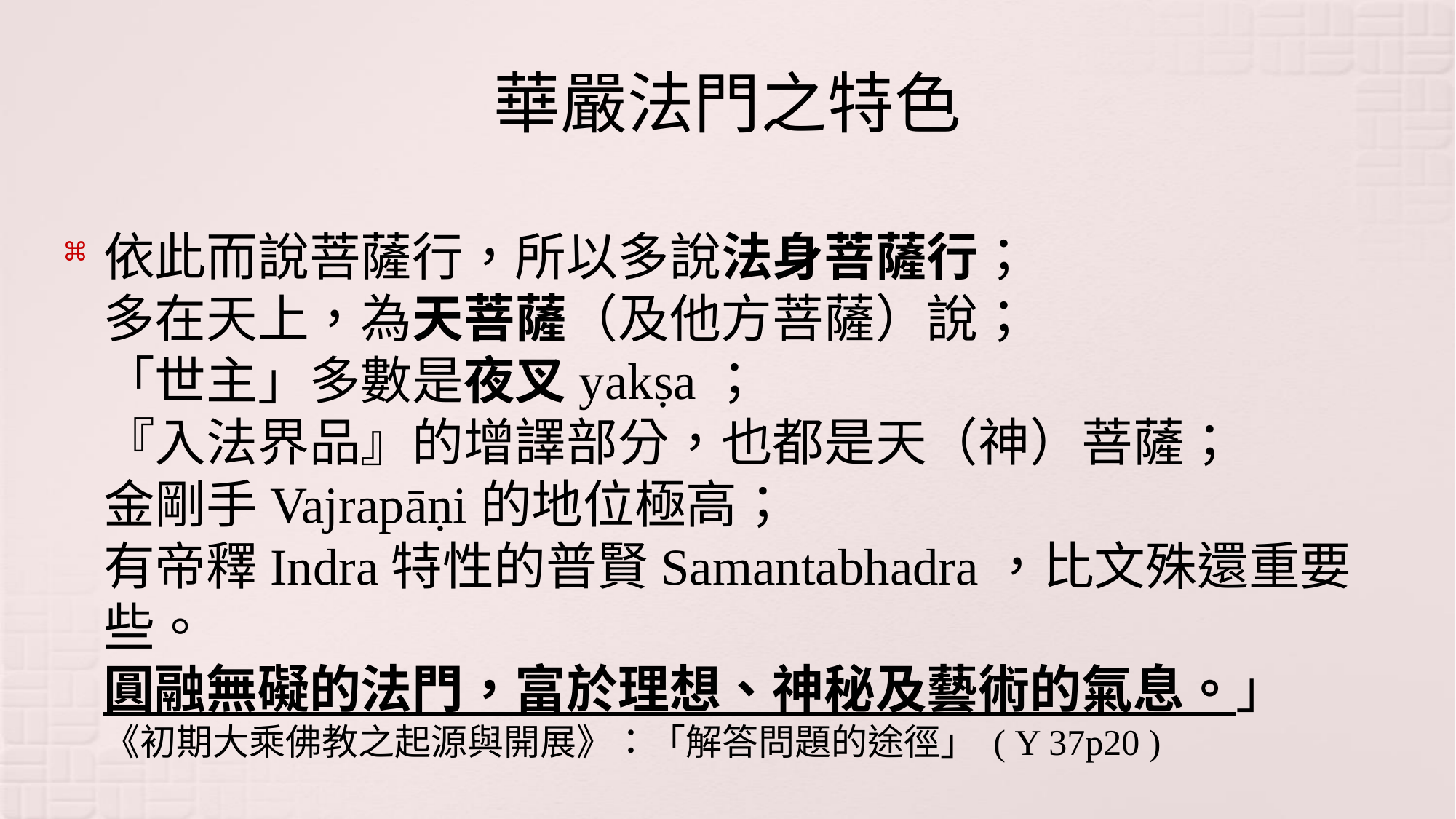

# 華嚴法門之特色

依此而說菩薩行，所以多說法身菩薩行；
多在天上，為天菩薩（及他方菩薩）說；
「世主」多數是夜叉yakṣa；
『入法界品』的增譯部分，也都是天（神）菩薩；
金剛手Vajrapāṇi的地位極高；
有帝釋Indra特性的普賢Samantabhadra，比文殊還重要些。
圓融無礙的法門，富於理想、神秘及藝術的氣息。」
《初期大乘佛教之起源與開展》：「解答問題的途徑」 ( Y 37p20 )